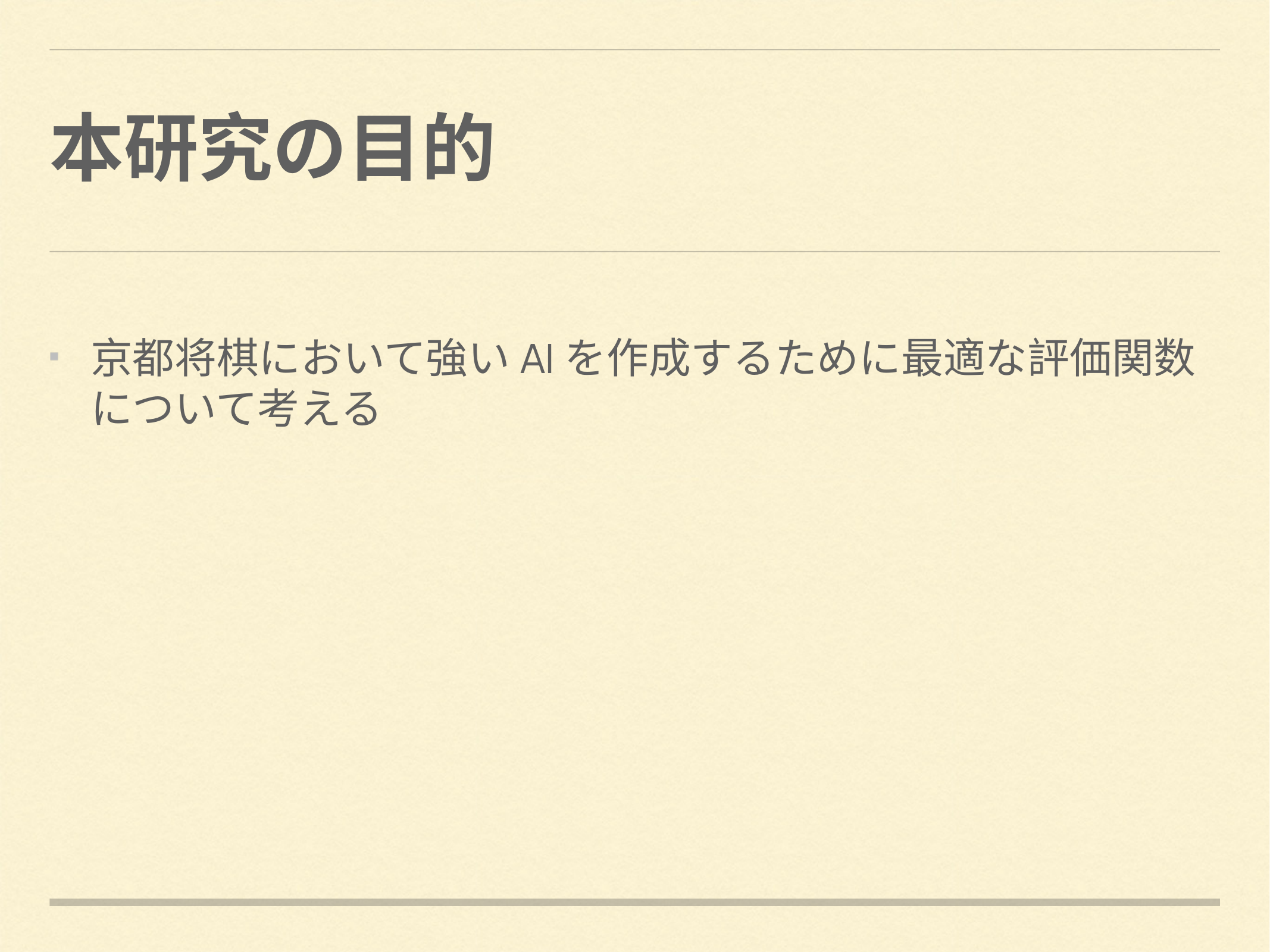

# 本研究の目的
京都将棋において強いAIを作成するために最適な評価関数について考える